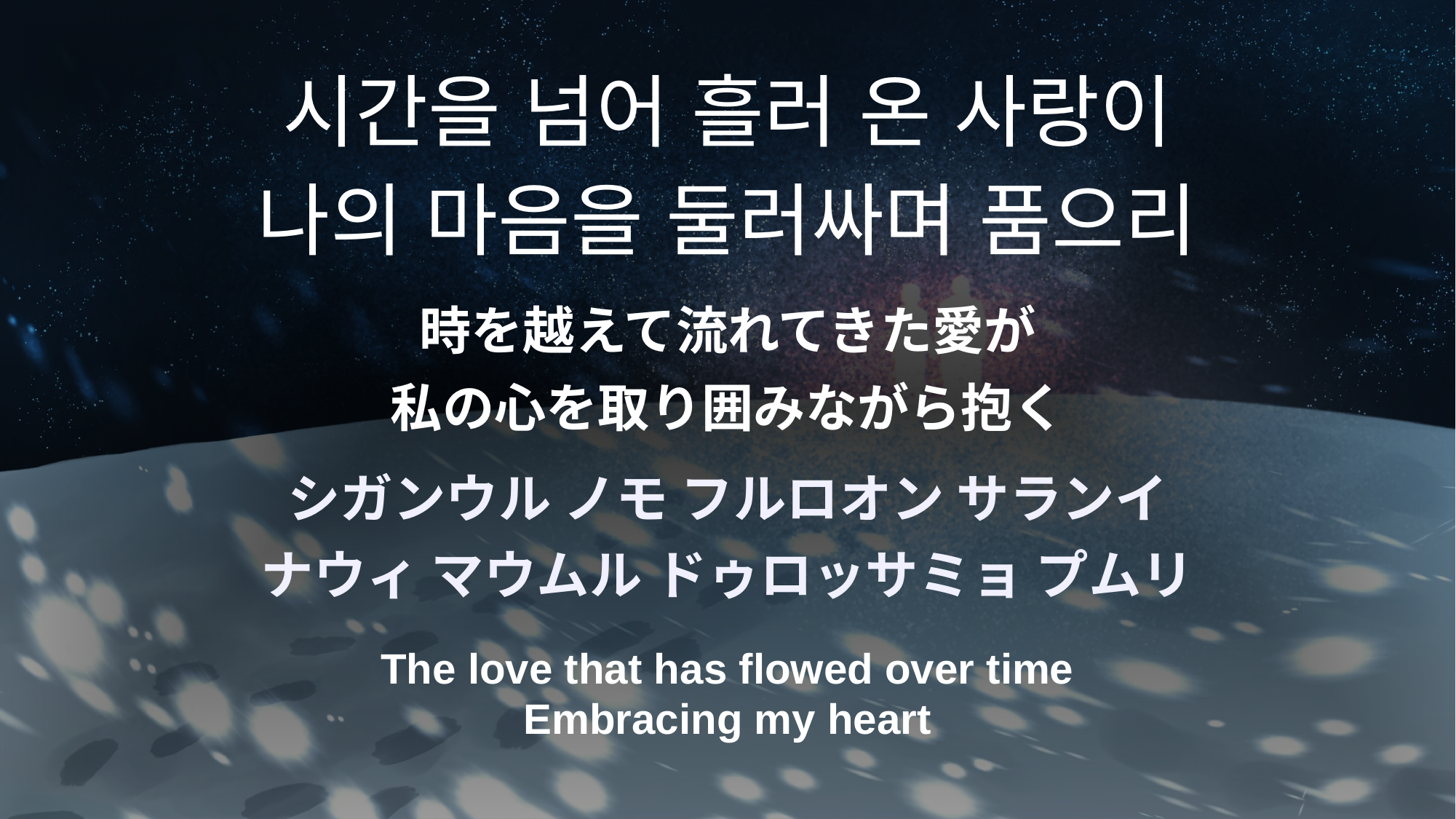

시간을 넘어 흘러 온 사랑이
나의 마음을 둘러싸며 품으리
時を越えて流れてきた愛が
私の心を取り囲みながら抱く
シガンウル ノモ フルロオン サランイ
ナウィ マウムル ドゥロッサミョ プムリ
The love that has flowed over time
Embracing my heart